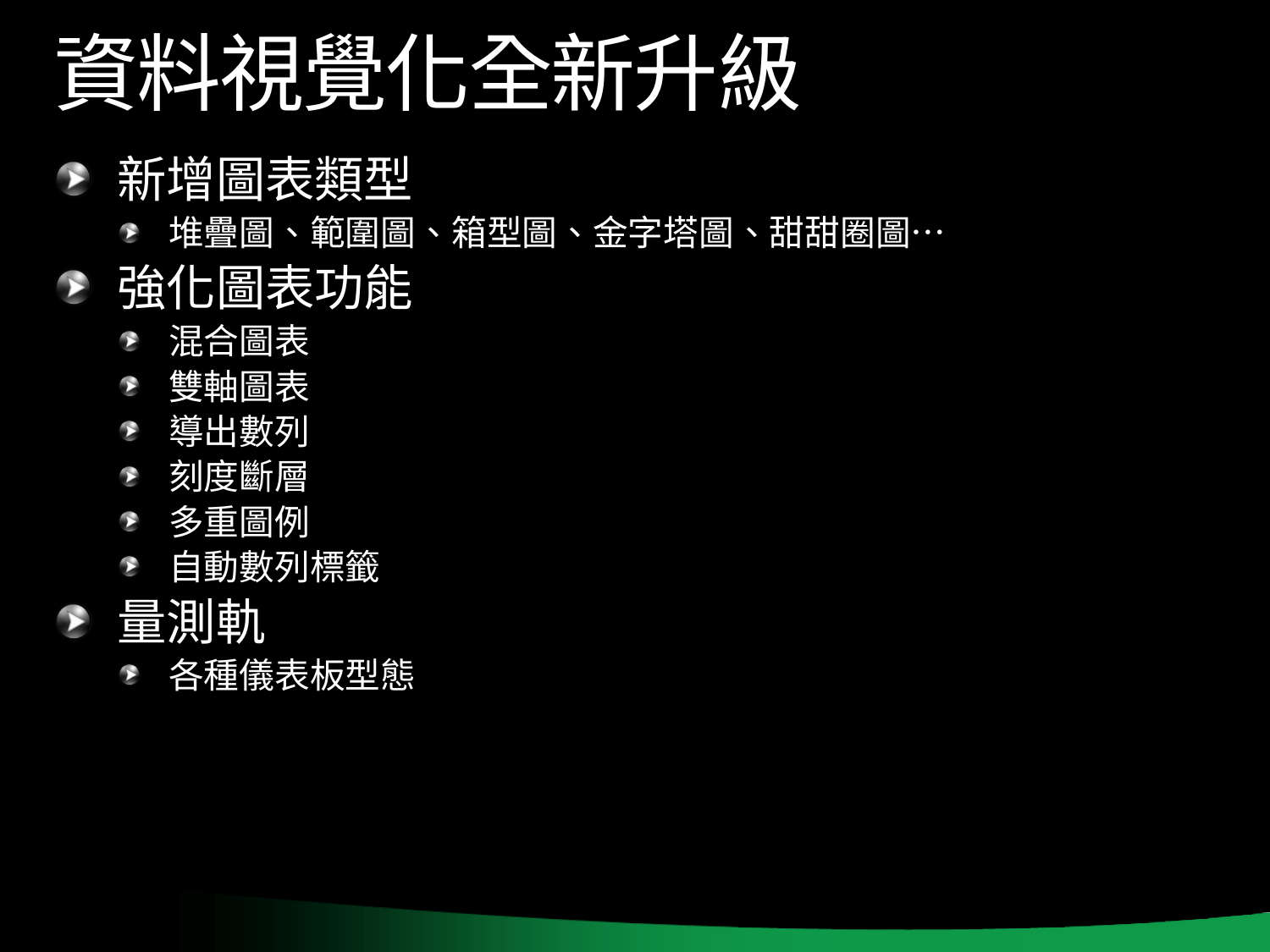

# 資料視覺化全新升級
新增圖表類型
堆疊圖、範圍圖、箱型圖、金字塔圖、甜甜圈圖…
強化圖表功能
混合圖表
雙軸圖表
導出數列
刻度斷層
多重圖例
自動數列標籤
量測軌
各種儀表板型態